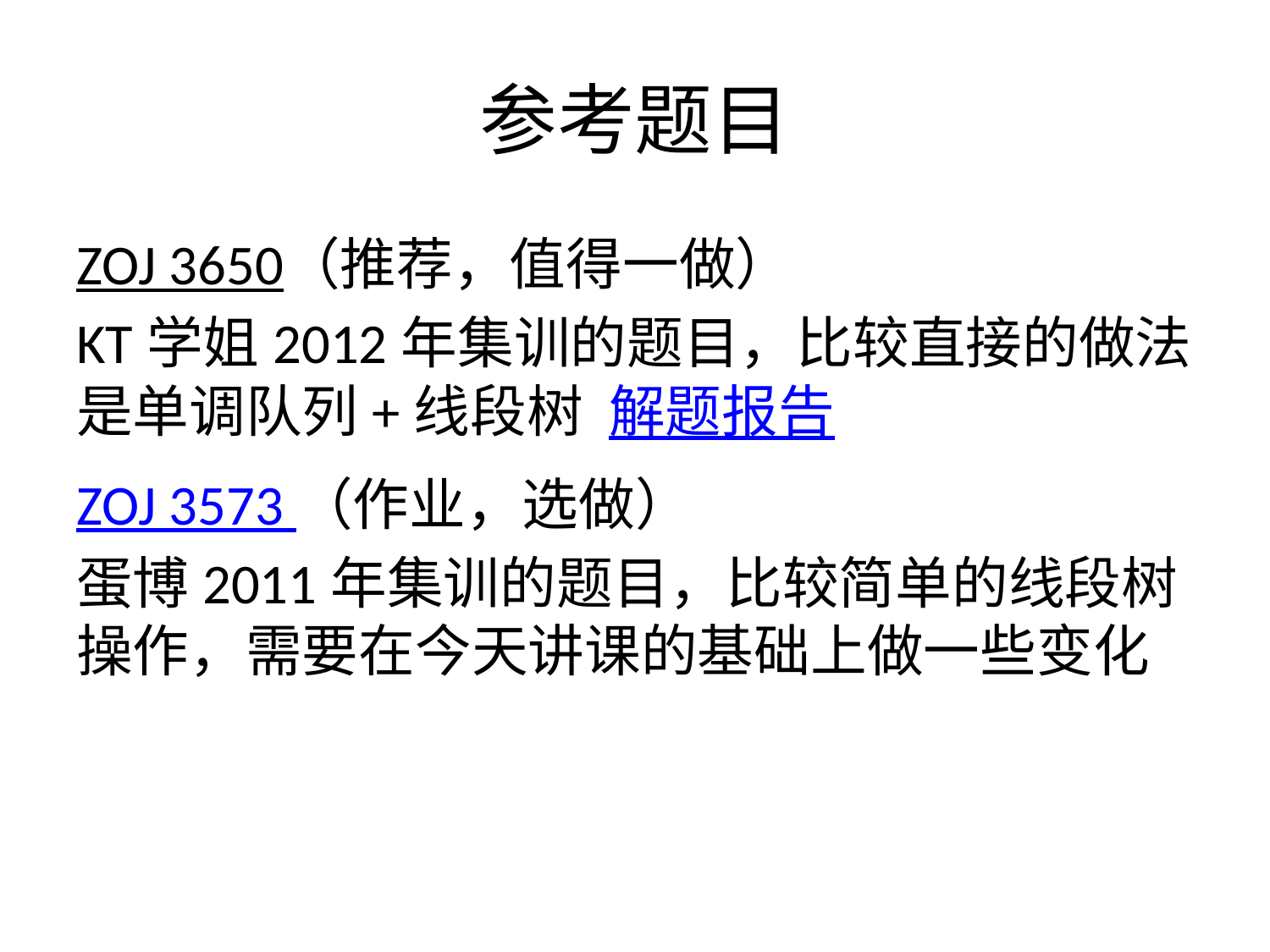

# 参考题目
ZOJ 3650（推荐，值得一做）
KT学姐2012年集训的题目，比较直接的做法是单调队列+线段树  解题报告
ZOJ 3573 （作业，选做）
蛋博2011年集训的题目，比较简单的线段树操作，需要在今天讲课的基础上做一些变化